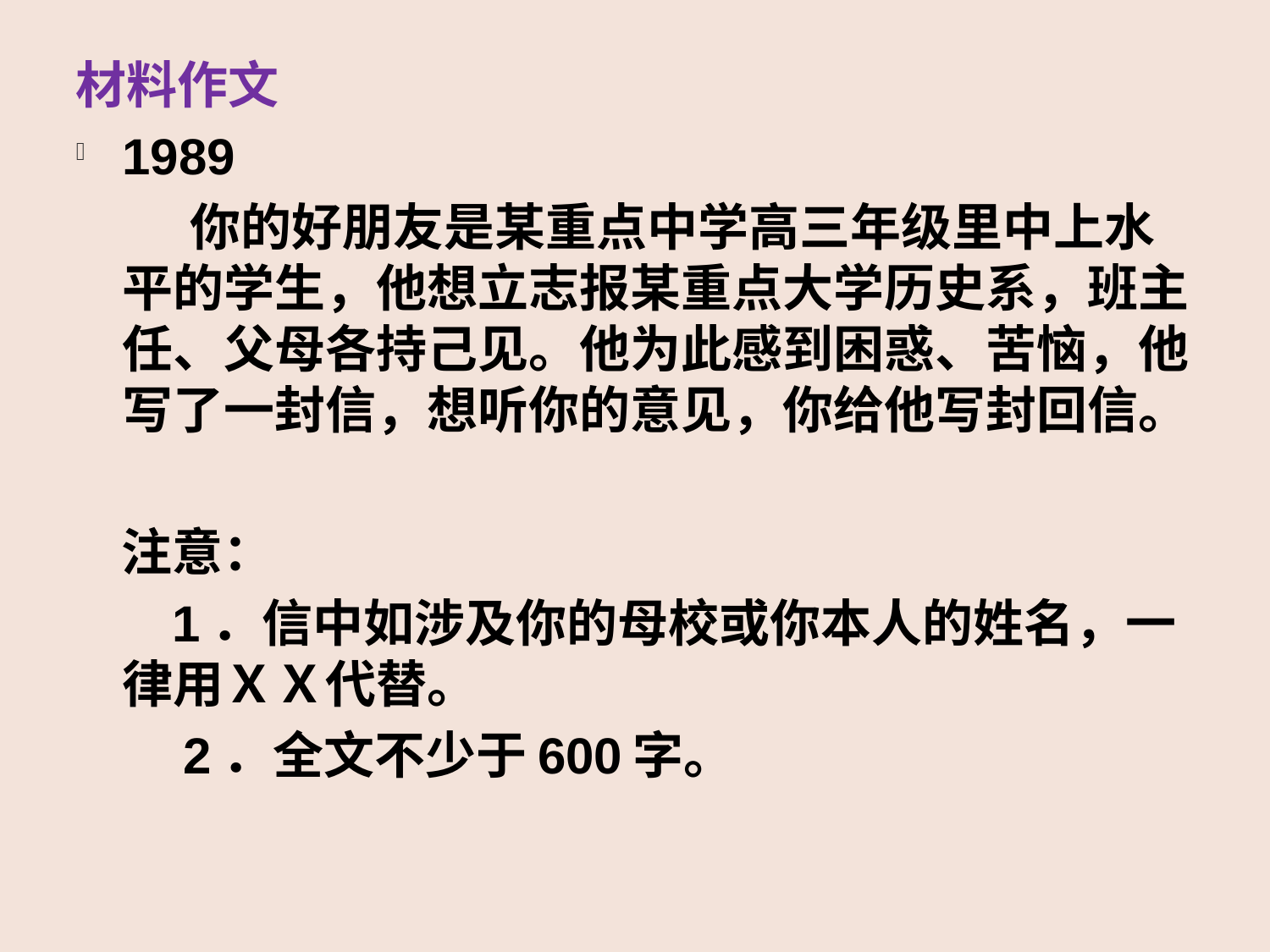

材料作文
1989
         你的好朋友是某重点中学高三年级里中上水平的学生，他想立志报某重点大学历史系，班主任、父母各持己见。他为此感到困惑、苦恼，他写了一封信，想听你的意见，你给他写封回信。

   注意：
　   1．信中如涉及你的母校或你本人的姓名，一律用ＸＸ代替。
   　2．全文不少于600字。